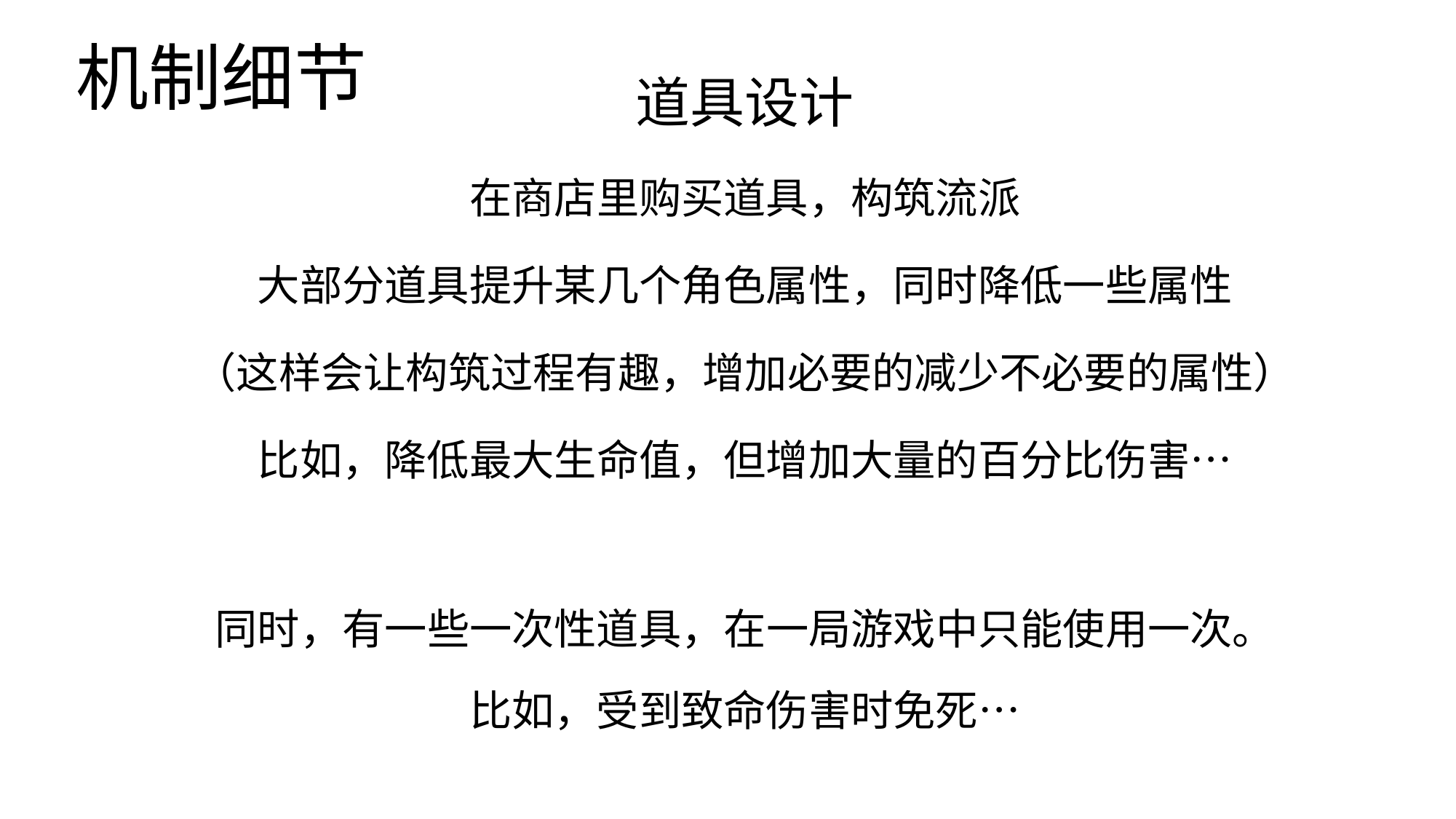

# 机制细节
道具设计
在商店里购买道具，构筑流派
大部分道具提升某几个角色属性，同时降低一些属性
（这样会让构筑过程有趣，增加必要的减少不必要的属性）
比如，降低最大生命值，但增加大量的百分比伤害…

同时，有一些一次性道具，在一局游戏中只能使用一次。
比如，受到致命伤害时免死…